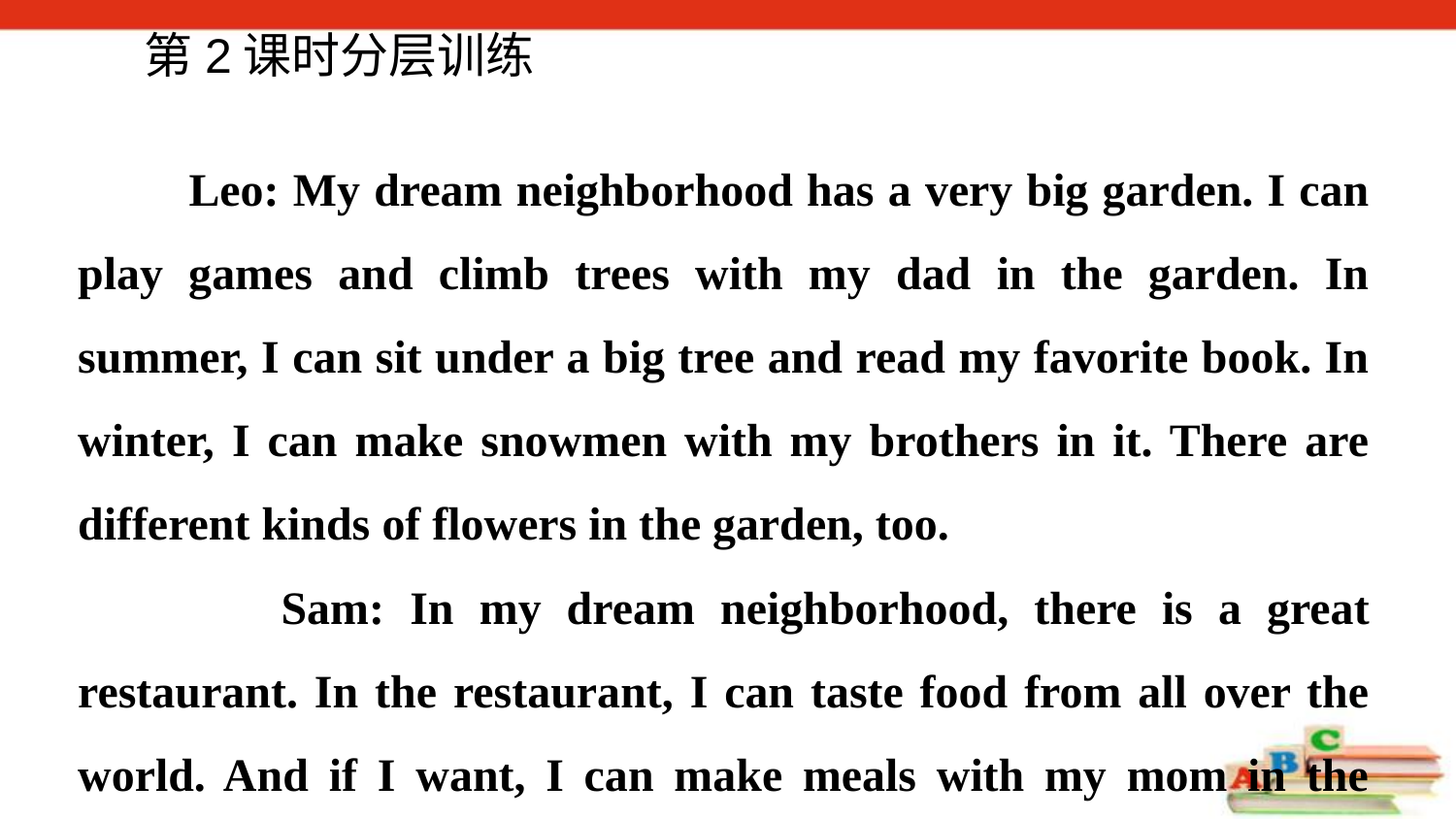

第2课时分层训练
        Leo: My dream neighborhood has a very big garden. I can play games and climb trees with my dad in the garden. In summer, I can sit under a big tree and read my favorite book. In winter, I can make snowmen with my brothers in it. There are different kinds of flowers in the garden, too.
        Sam: In my dream neighborhood, there is a great restaurant. In the restaurant, I can taste food from all over the world. And if I want, I can make meals with my mom in the restaurant.